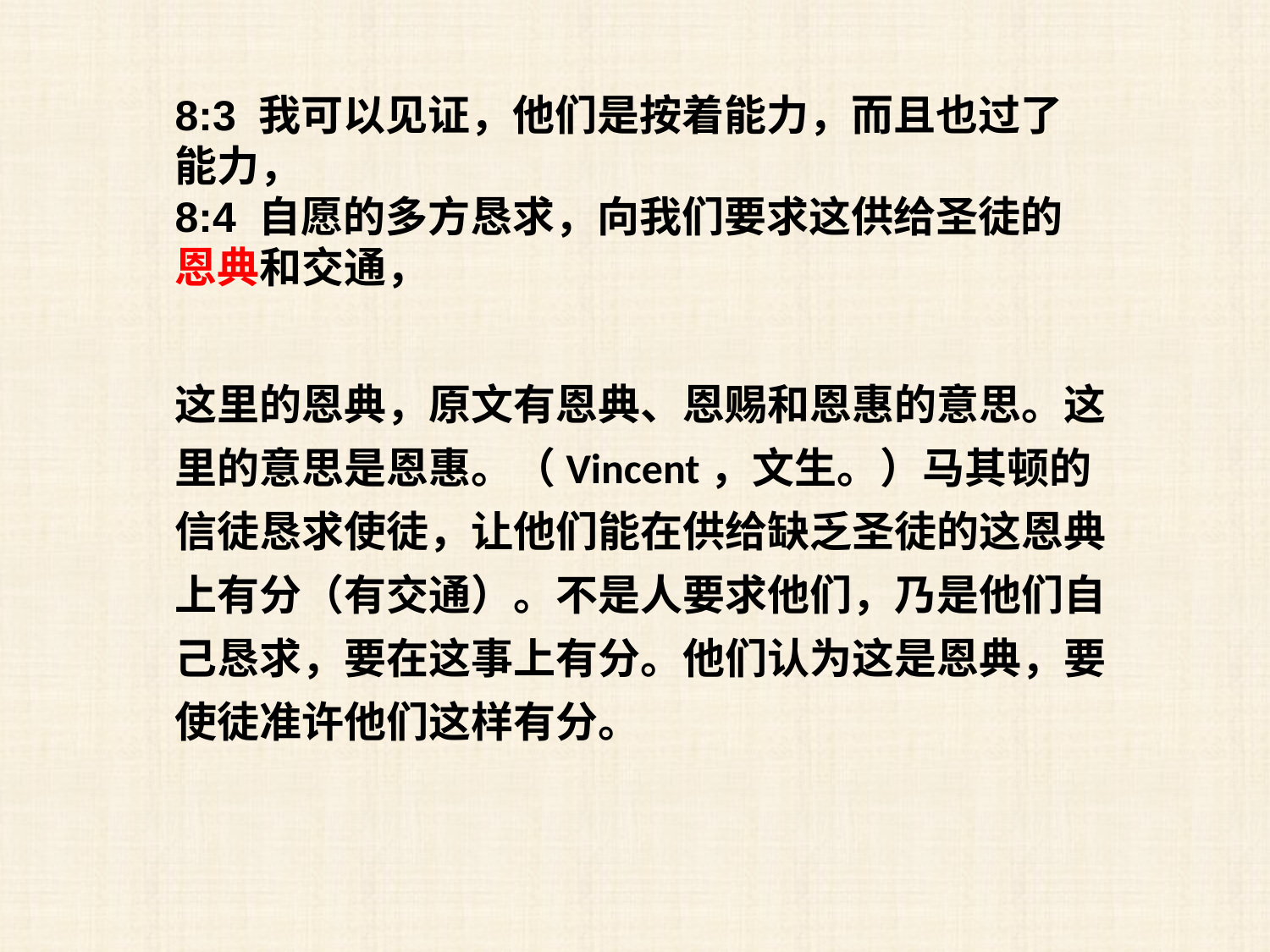

8:3 我可以见证，他们是按着能力，而且也过了能力，
8:4 自愿的多方恳求，向我们要求这供给圣徒的恩典和交通，
这里的恩典，原文有恩典、恩赐和恩惠的意思。这里的意思是恩惠。（Vincent，文生。）马其顿的信徒恳求使徒，让他们能在供给缺乏圣徒的这恩典上有分（有交通）。不是人要求他们，乃是他们自己恳求，要在这事上有分。他们认为这是恩典，要使徒准许他们这样有分。